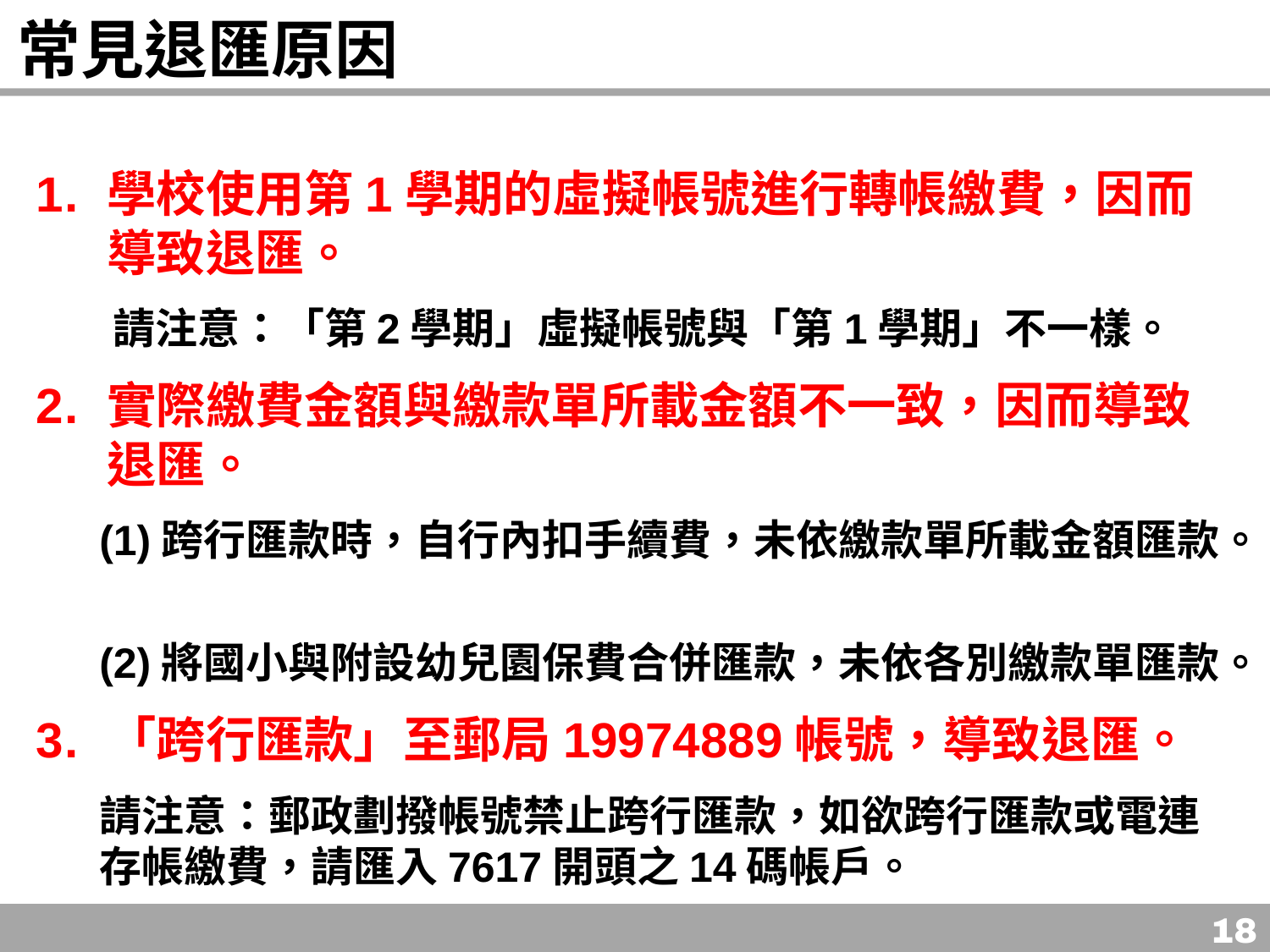

# 常見退匯原因
學校使用第1學期的虛擬帳號進行轉帳繳費，因而導致退匯。
       請注意：「第2學期」虛擬帳號與「第1學期」不一樣。
實際繳費金額與繳款單所載金額不一致，因而導致退匯。
(1)跨行匯款時，自行內扣手續費，未依繳款單所載金額匯款。
(2)將國小與附設幼兒園保費合併匯款，未依各別繳款單匯款。
「跨行匯款」至郵局19974889帳號，導致退匯。
請注意：郵政劃撥帳號禁止跨行匯款，如欲跨行匯款或電連存帳繳費，請匯入7617開頭之14碼帳戶。
18